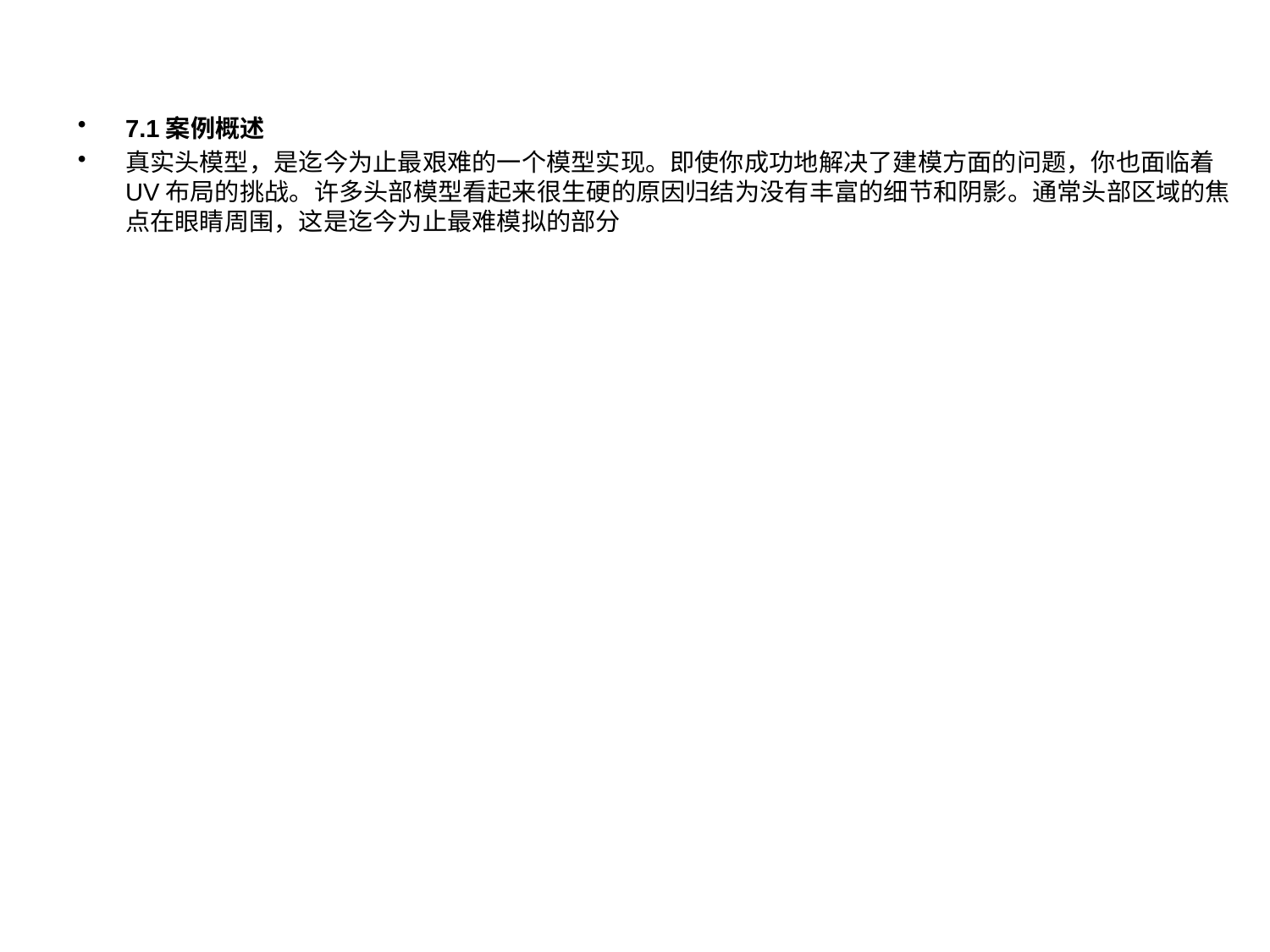

7.1案例概述
真实头模型，是迄今为止最艰难的一个模型实现。即使你成功地解决了建模方面的问题，你也面临着UV布局的挑战。许多头部模型看起来很生硬的原因归结为没有丰富的细节和阴影。通常头部区域的焦点在眼睛周围，这是迄今为止最难模拟的部分